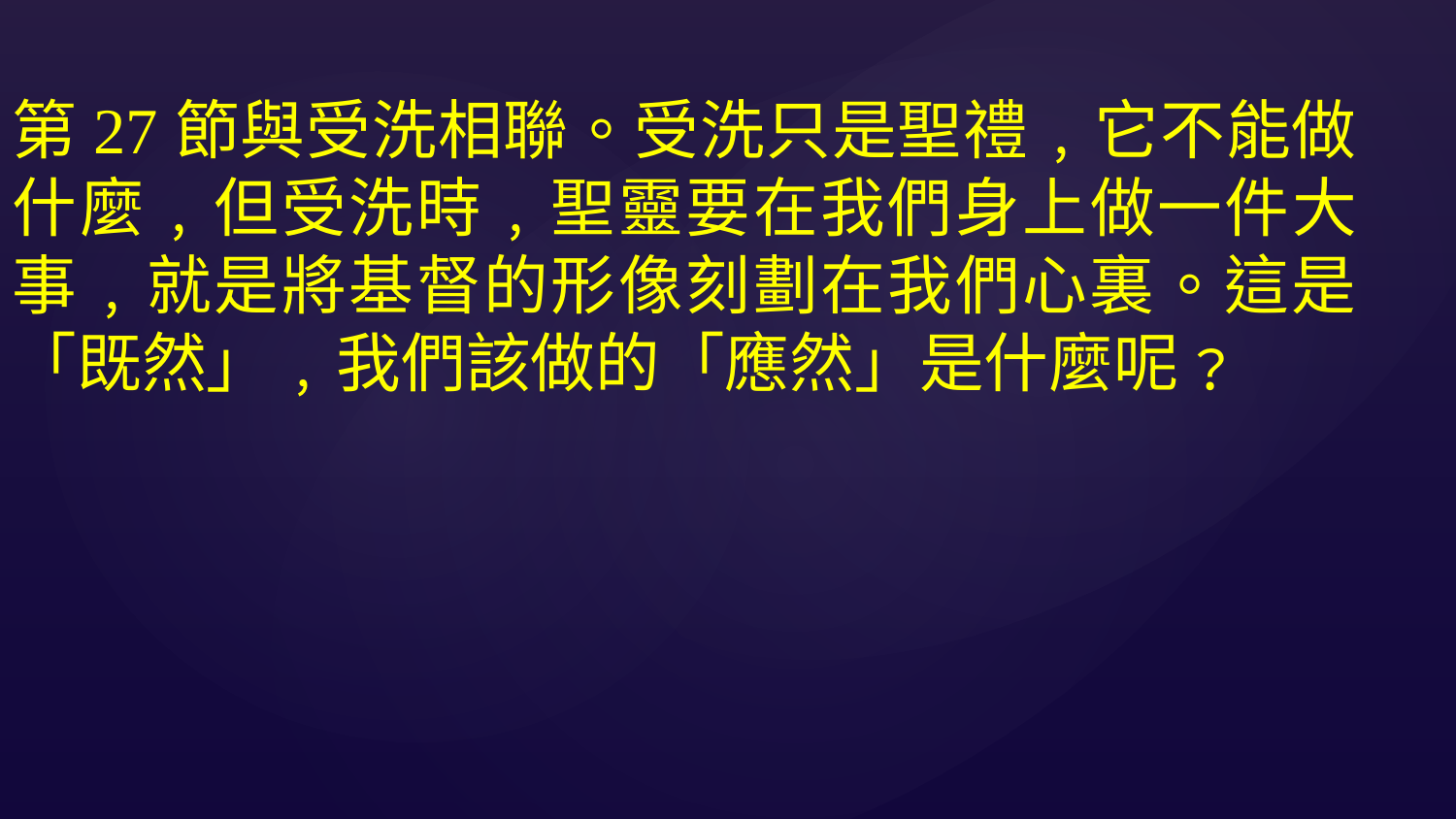

第27節與受洗相聯。受洗只是聖禮﹐它不能做什麼﹐但受洗時﹐聖靈要在我們身上做一件大事﹐就是將基督的形像刻劃在我們心裏。這是「既然」﹐我們該做的「應然」是什麼呢﹖